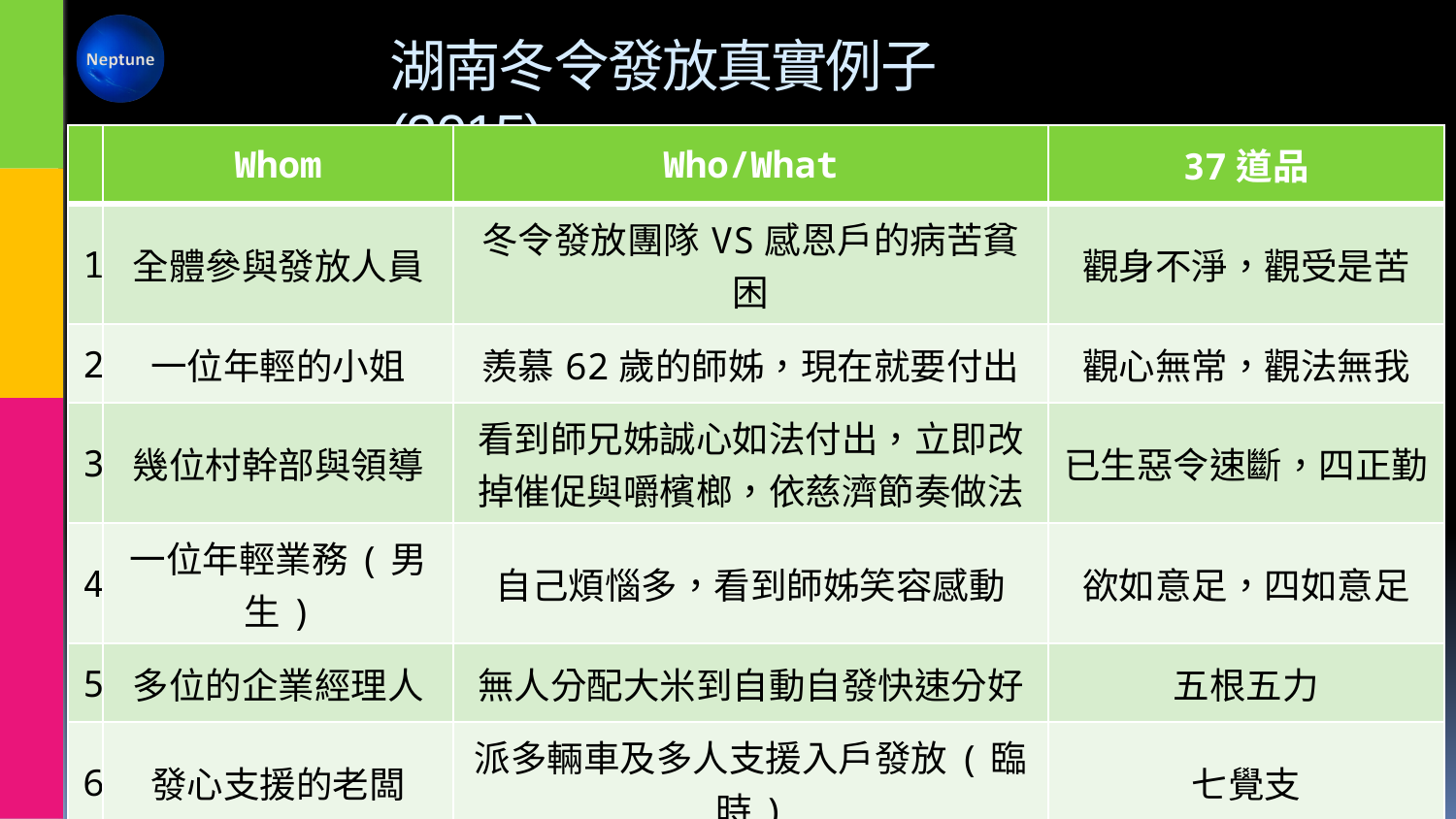

# 湖南冬令發放真實例子(2015)
|  | Whom | Who/What | 37道品 |
| --- | --- | --- | --- |
| 1 | 全體參與發放人員 | 冬令發放團隊VS感恩戶的病苦貧困 | 觀身不淨，觀受是苦 |
| 2 | 一位年輕的小姐 | 羨慕62歲的師姊，現在就要付出 | 觀心無常，觀法無我 |
| 3 | 幾位村幹部與領導 | 看到師兄姊誠心如法付出，立即改掉催促與嚼檳榔，依慈濟節奏做法 | 已生惡令速斷，四正勤 |
| 4 | 一位年輕業務(男生) | 自己煩惱多，看到師姊笑容感動 | 欲如意足，四如意足 |
| 5 | 多位的企業經理人 | 無人分配大米到自動自發快速分好 | 五根五力 |
| 6 | 發心支援的老闆 | 派多輛車及多人支援入戶發放(臨時) | 七覺支 |
| 7 | 全體參與發放人員 | 對於慈濟及師兄姊的付出言行讚嘆 | 八正道 |